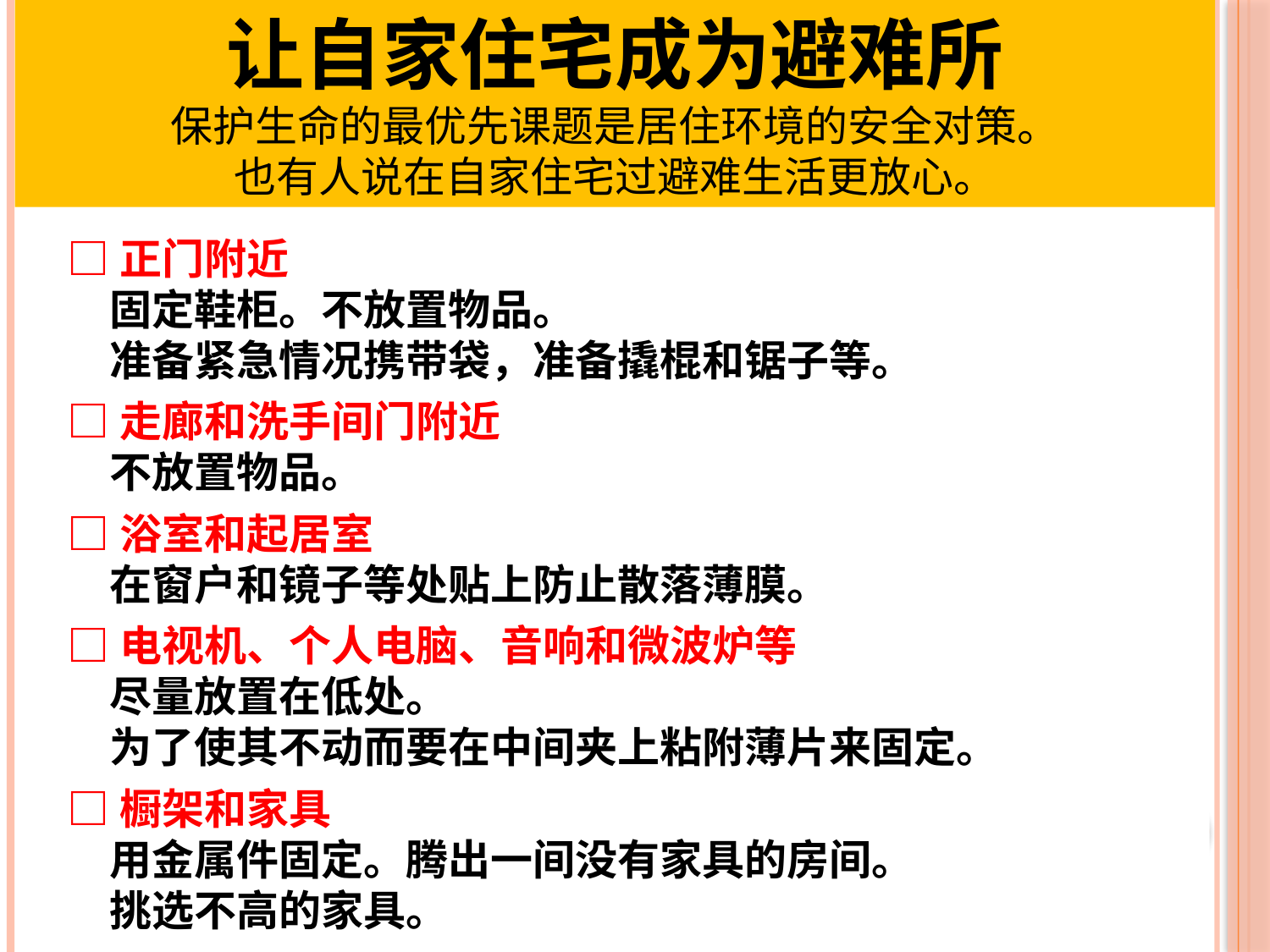

让自家住宅成为避难所
保护生命的最优先课题是居住环境的安全对策。
也有人说在自家住宅过避难生活更放心。
□正门附近
　固定鞋柜。不放置物品。
　准备紧急情况携带袋，准备撬棍和锯子等。

□走廊和洗手间门附近
　不放置物品。

□浴室和起居室
　在窗户和镜子等处贴上防止散落薄膜。

□电视机、个人电脑、音响和微波炉等
　尽量放置在低处。
　为了使其不动而要在中间夹上粘附薄片来固定。

□橱架和家具
　用金属件固定。腾出一间没有家具的房间。
　挑选不高的家具。